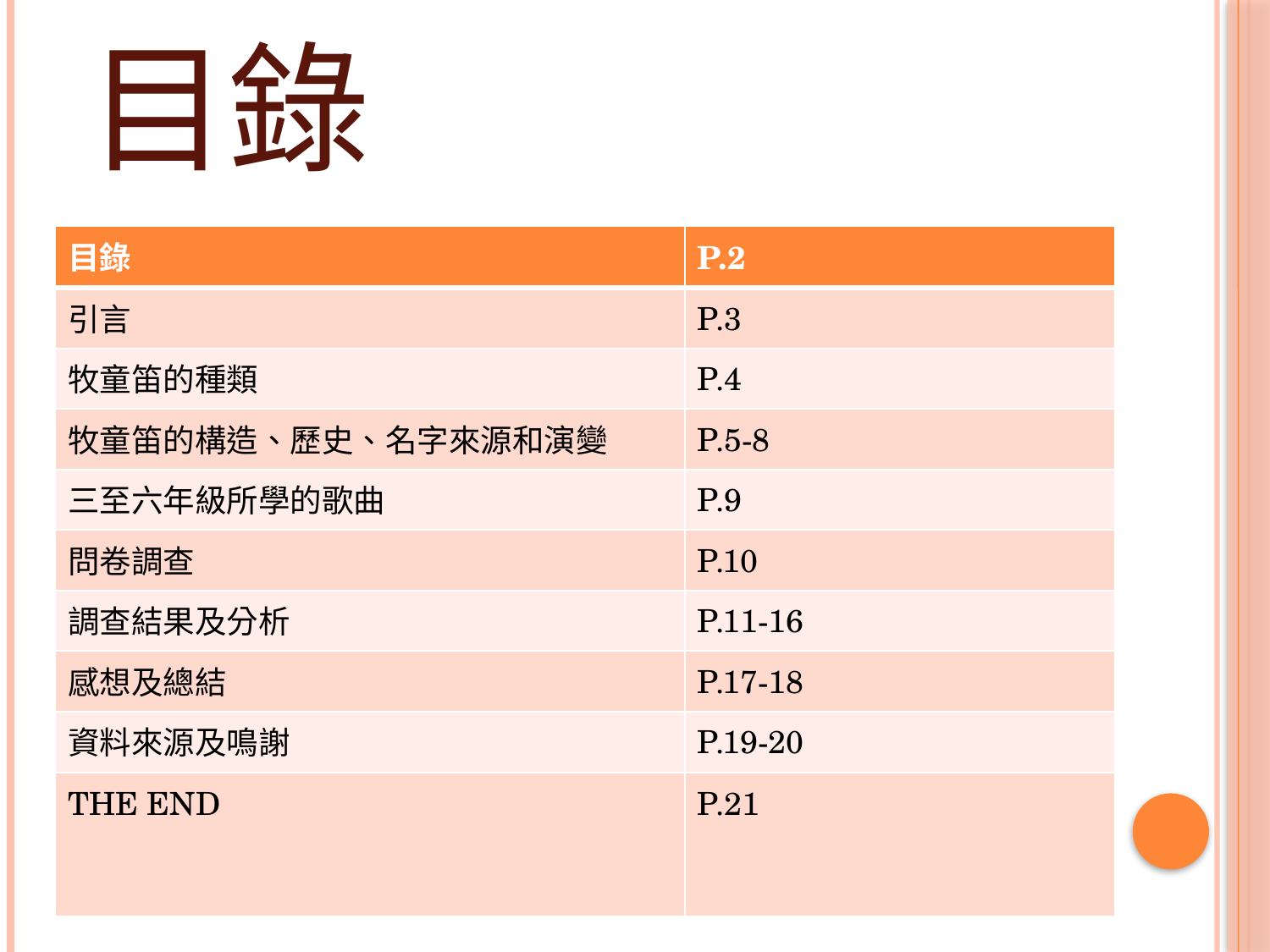

# 目錄
| 目錄 | P.2 |
| --- | --- |
| 引言 | P.3 |
| 牧童笛的種類 | P.4 |
| 牧童笛的構造、歷史、名字來源和演變 | P.5-8 |
| 三至六年級所學的歌曲 | P.9 |
| 問卷調查 | P.10 |
| 調查結果及分析 | P.11-16 |
| 感想及總結 | P.17-18 |
| 資料來源及鳴謝 | P.19-20 |
| THE END | P.21 |